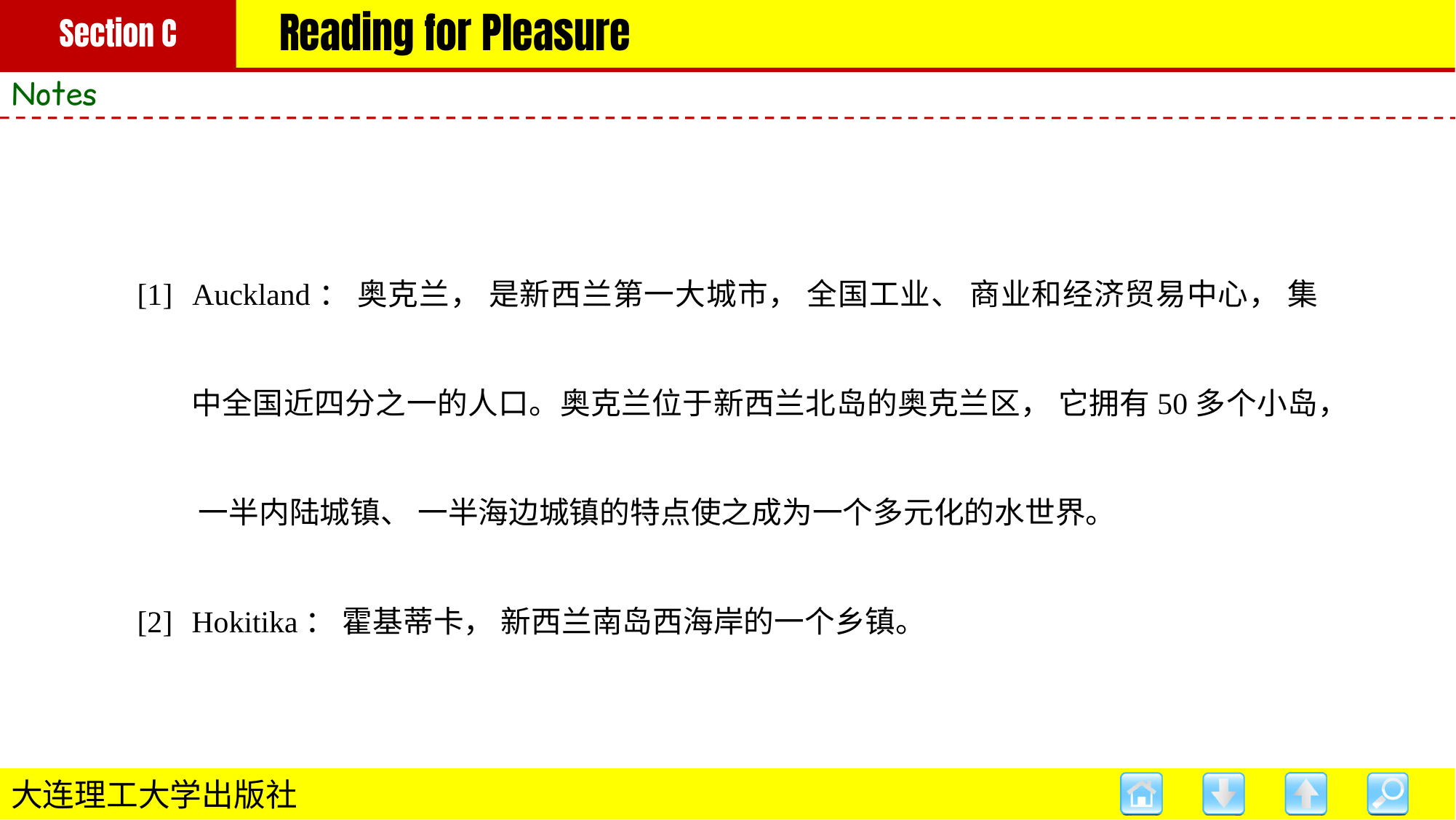

Section C
# Reading for Pleasure
Notes
[1] 	Auckland： 奥克兰， 是新西兰第一大城市， 全国工业、 商业和经济贸易中心， 集中全国近四分之一的人口。奥克兰位于新西兰北岛的奥克兰区， 它拥有50多个小岛， 一半内陆城镇、 一半海边城镇的特点使之成为一个多元化的水世界。
[2] 	Hokitika： 霍基蒂卡， 新西兰南岛西海岸的一个乡镇。